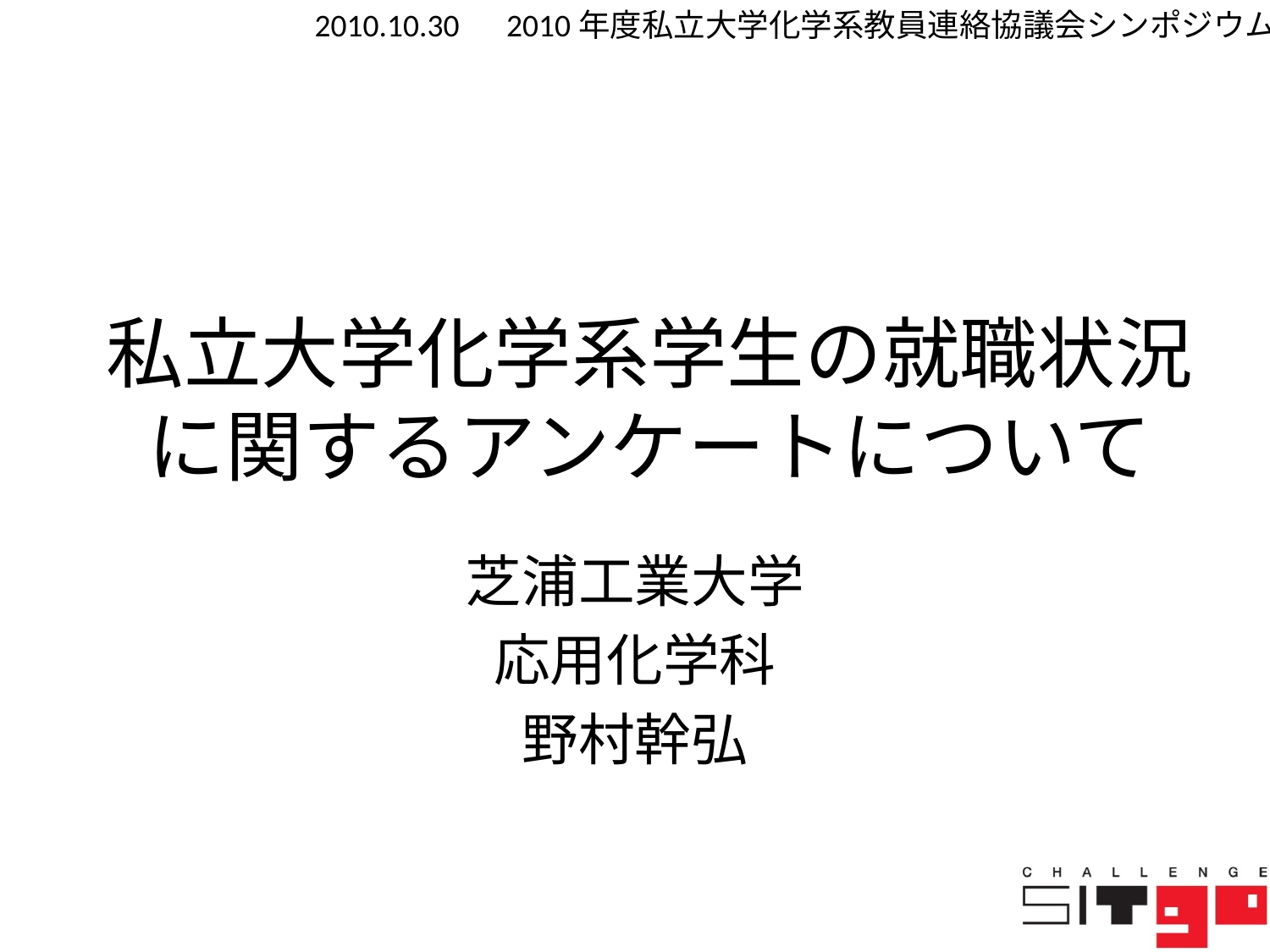

2010.10.30　2010年度私立大学化学系教員連絡協議会シンポジウム
# 私立大学化学系学生の就職状況に関するアンケートについて
芝浦工業大学
応用化学科
野村幹弘